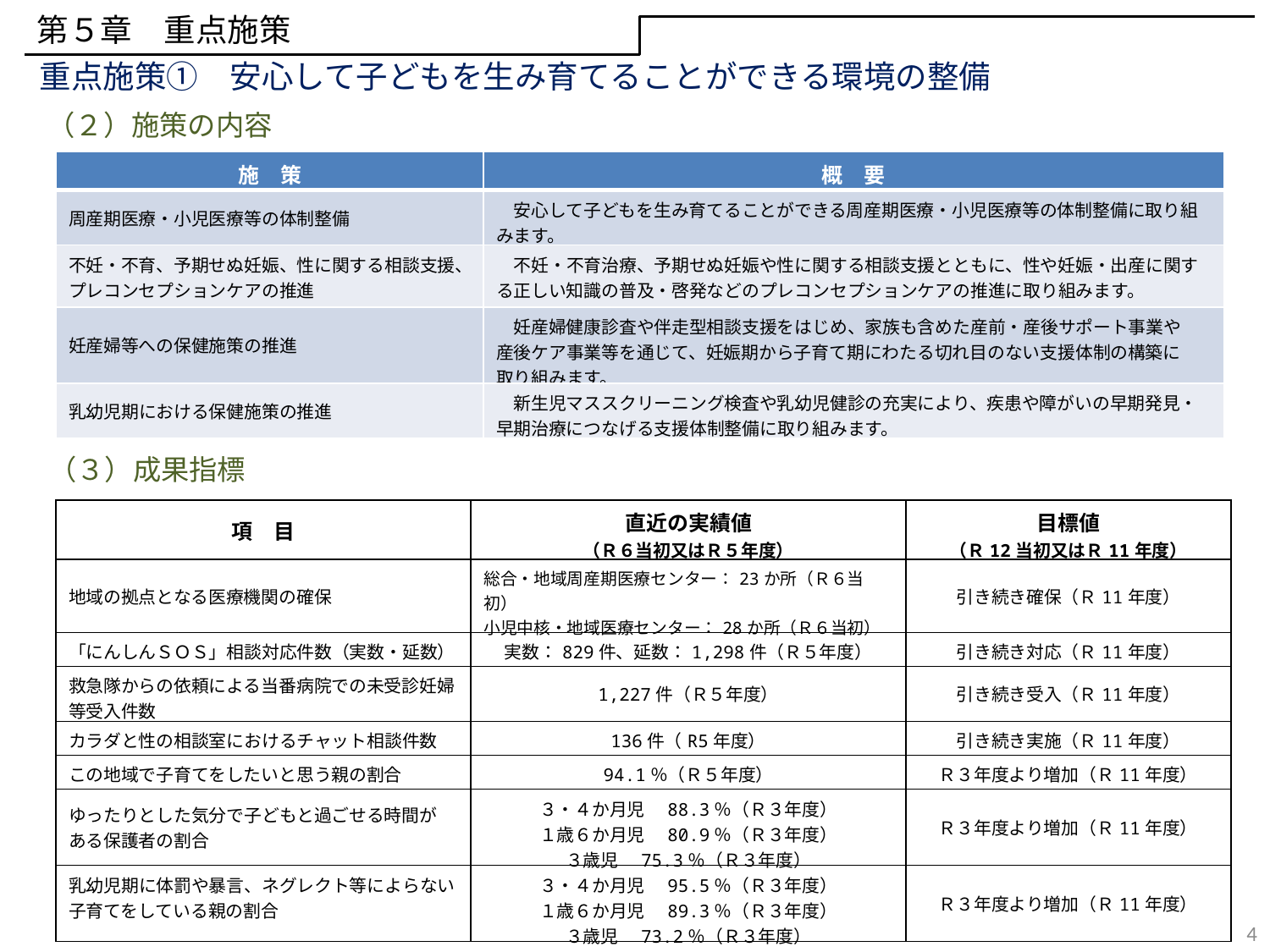

第５章　重点施策

重点施策①　安心して子どもを生み育てることができる環境の整備
（２）施策の内容
| 施　策 | 概　要 |
| --- | --- |
| 周産期医療・小児医療等の体制整備 | 安心して子どもを生み育てることができる周産期医療・小児医療等の体制整備に取り組みます。 |
| 不妊・不育、予期せぬ妊娠、性に関する相談支援、プレコンセプションケアの推進 | 不妊・不育治療、予期せぬ妊娠や性に関する相談支援とともに、性や妊娠・出産に関する正しい知識の普及・啓発などのプレコンセプションケアの推進に取り組みます。 |
| 妊産婦等への保健施策の推進 | 妊産婦健康診査や伴走型相談支援をはじめ、家族も含めた産前・産後サポート事業や 産後ケア事業等を通じて、妊娠期から子育て期にわたる切れ目のない支援体制の構築に 取り組みます。 |
| 乳幼児期における保健施策の推進 | 新生児マススクリーニング検査や乳幼児健診の充実により、疾患や障がいの早期発見・早期治療につなげる支援体制整備に取り組みます。 |
（３）成果指標
| 項　目 | 直近の実績値 （Ｒ６当初又はＲ５年度） | 目標値 （Ｒ12当初又はＲ11年度） |
| --- | --- | --- |
| 地域の拠点となる医療機関の確保 | 総合・地域周産期医療センター：23か所（Ｒ６当初） 小児中核・地域医療センター：28か所（Ｒ６当初） | 引き続き確保（Ｒ11年度） |
| 「にんしんＳＯＳ」相談対応件数（実数・延数） | 実数：829件、延数：1,298件（Ｒ５年度） | 引き続き対応（Ｒ11年度） |
| 救急隊からの依頼による当番病院での未受診妊婦等受入件数 | 1,227件（Ｒ５年度） | 引き続き受入（Ｒ11年度） |
| カラダと性の相談室におけるチャット相談件数 | 136件（R5年度） | 引き続き実施（Ｒ11年度） |
| この地域で子育てをしたいと思う親の割合 | 94.1％（Ｒ５年度） | Ｒ３年度より増加（Ｒ11年度） |
| ゆったりとした気分で子どもと過ごせる時間が ある保護者の割合 | ３・４か月児　88.3％（Ｒ３年度） １歳６か月児　80.9％（Ｒ３年度） ３歳児　75.3％（Ｒ３年度） | Ｒ３年度より増加（Ｒ11年度） |
| 乳幼児期に体罰や暴言、ネグレクト等によらない子育てをしている親の割合 | ３・４か月児　95.5％（Ｒ３年度） １歳６か月児　89.3％（Ｒ３年度） ３歳児　73.2％（Ｒ３年度） | Ｒ３年度より増加（Ｒ11年度） |
4